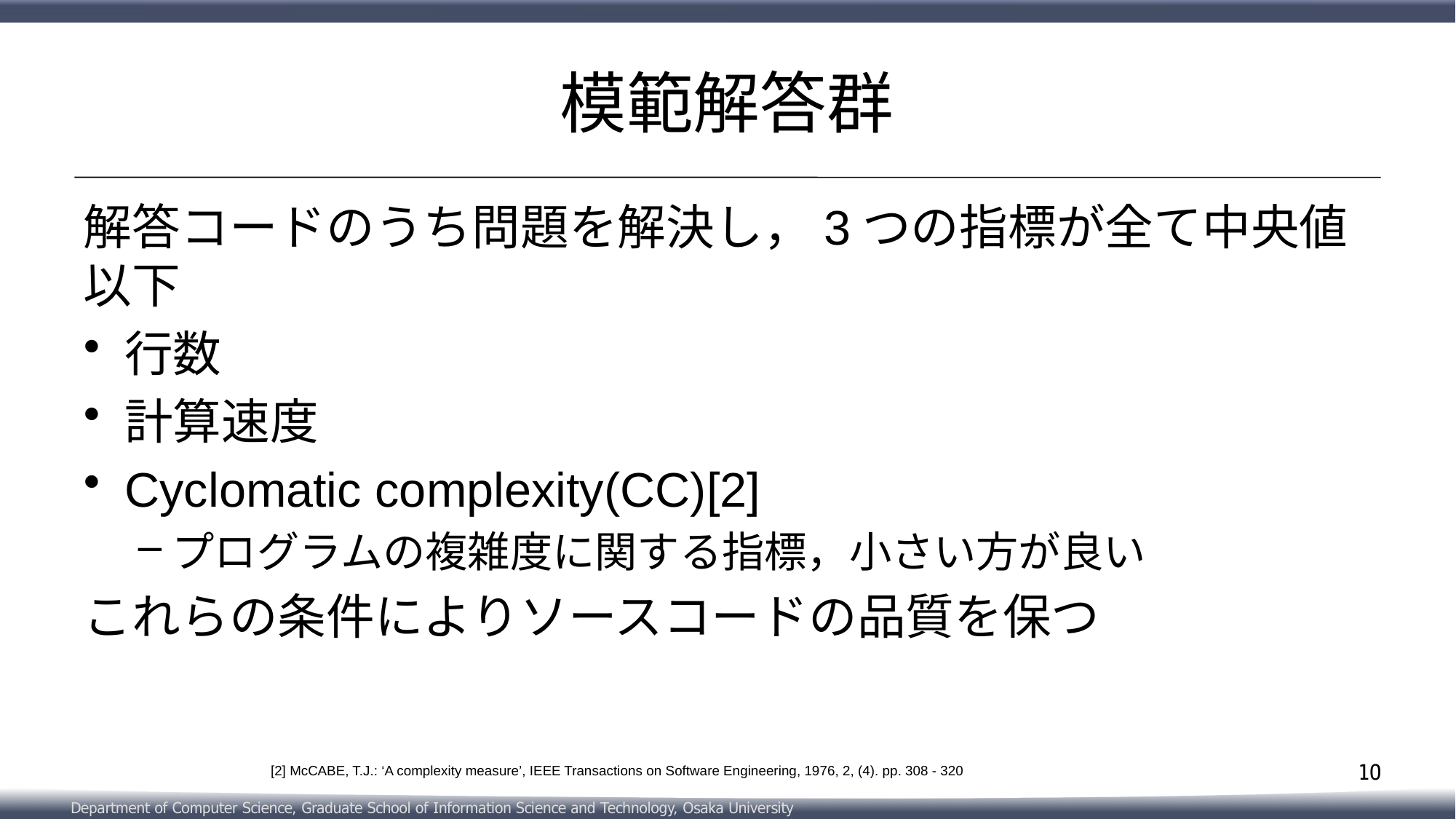

# 模範解答群
解答コードのうち問題を解決し，3つの指標が全て中央値以下
行数
計算速度
Cyclomatic complexity(CC)[2]
プログラムの複雑度に関する指標，小さい方が良い
これらの条件によりソースコードの品質を保つ
10
 [2] McCABE, T.J.: ‘A complexity measure’, IEEE Transactions on Software Engineering, 1976, 2, (4). pp. 308 - 320